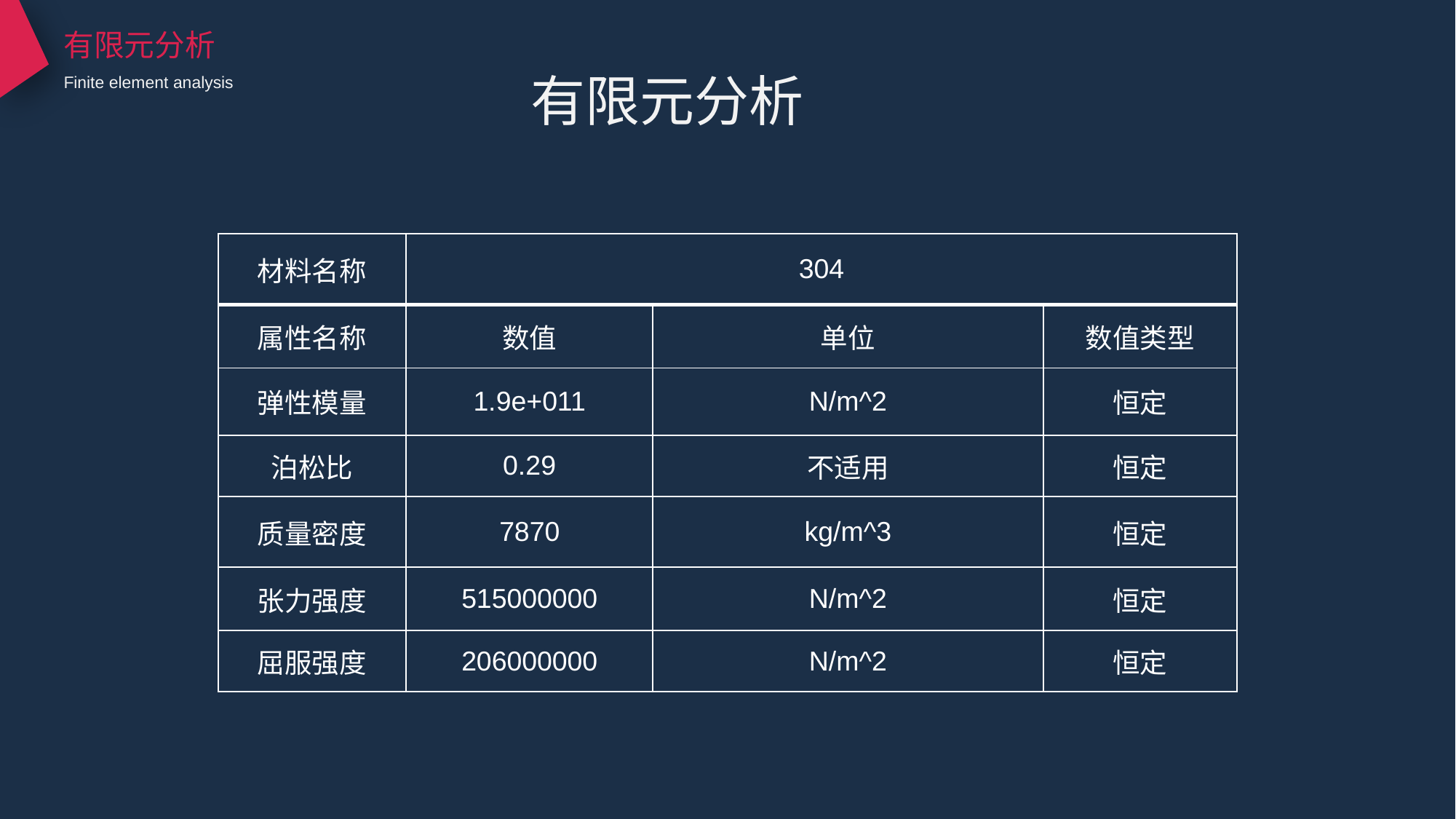

有限元分析
Finite element analysis
有限元分析

| 材料名称 | 304 |  |  |
| --- | --- | --- | --- |
| 属性名称 | 数值 | 单位 | 数值类型 |
| 弹性模量 | 1.9e+011 | N/m^2 | 恒定 |
| 泊松比 | 0.29 | 不适用 | 恒定 |
| 质量密度 | 7870 | kg/m^3 | 恒定 |
| 张力强度 | 515000000 | N/m^2 | 恒定 |
| 屈服强度 | 206000000 | N/m^2 | 恒定 |